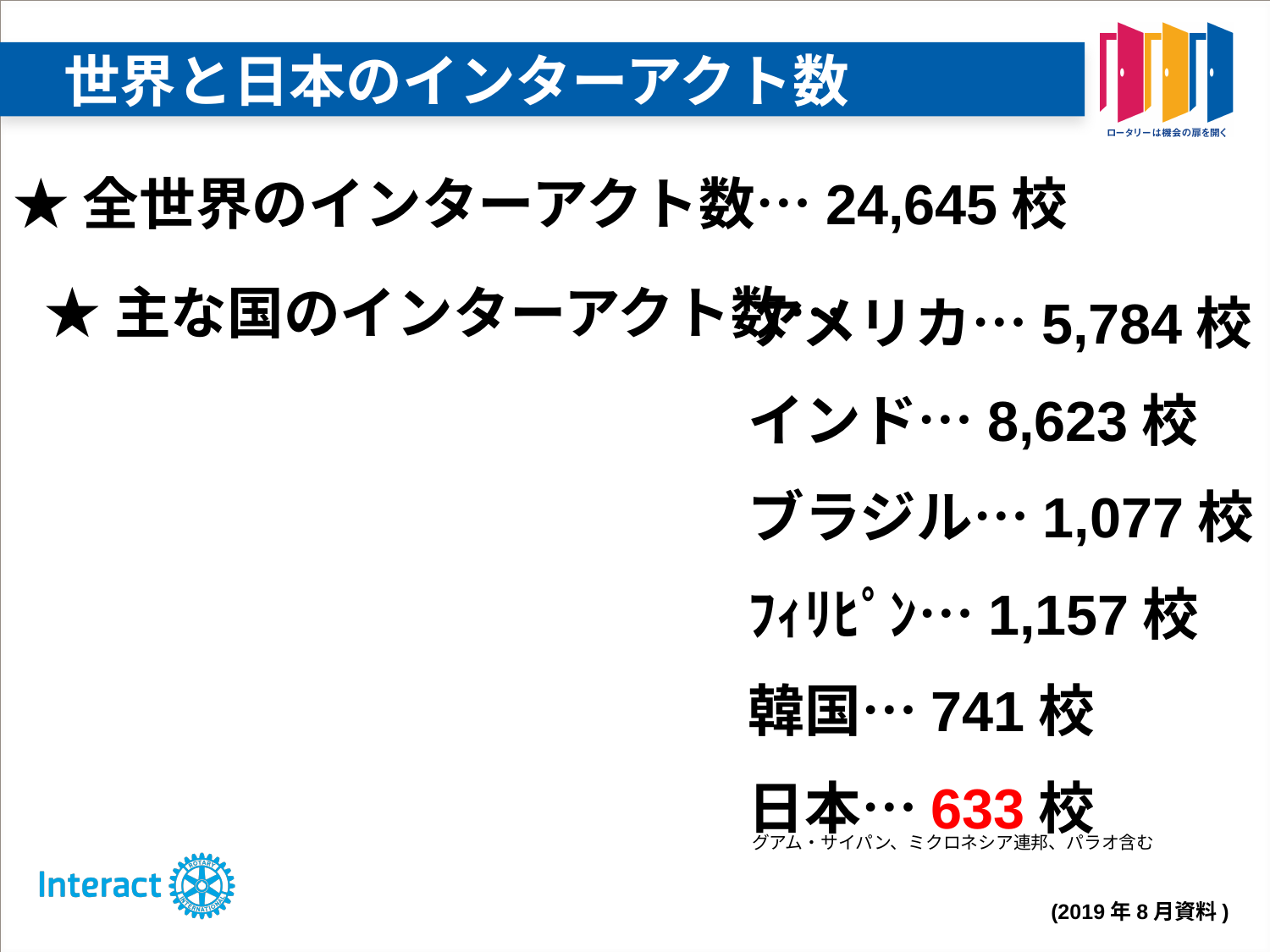

# 世界と日本のインターアクト数
★全世界のインターアクト数…24,645校
アメリカ…5,784校
インド…8,623校
ブラジル…1,077校
ﾌｨﾘﾋﾟﾝ…1,157校
韓国…741校
日本…633校

★主な国のインターアクト数…

グアム・サイパン、ミクロネシア連邦、パラオ含む

(2019年8月資料)